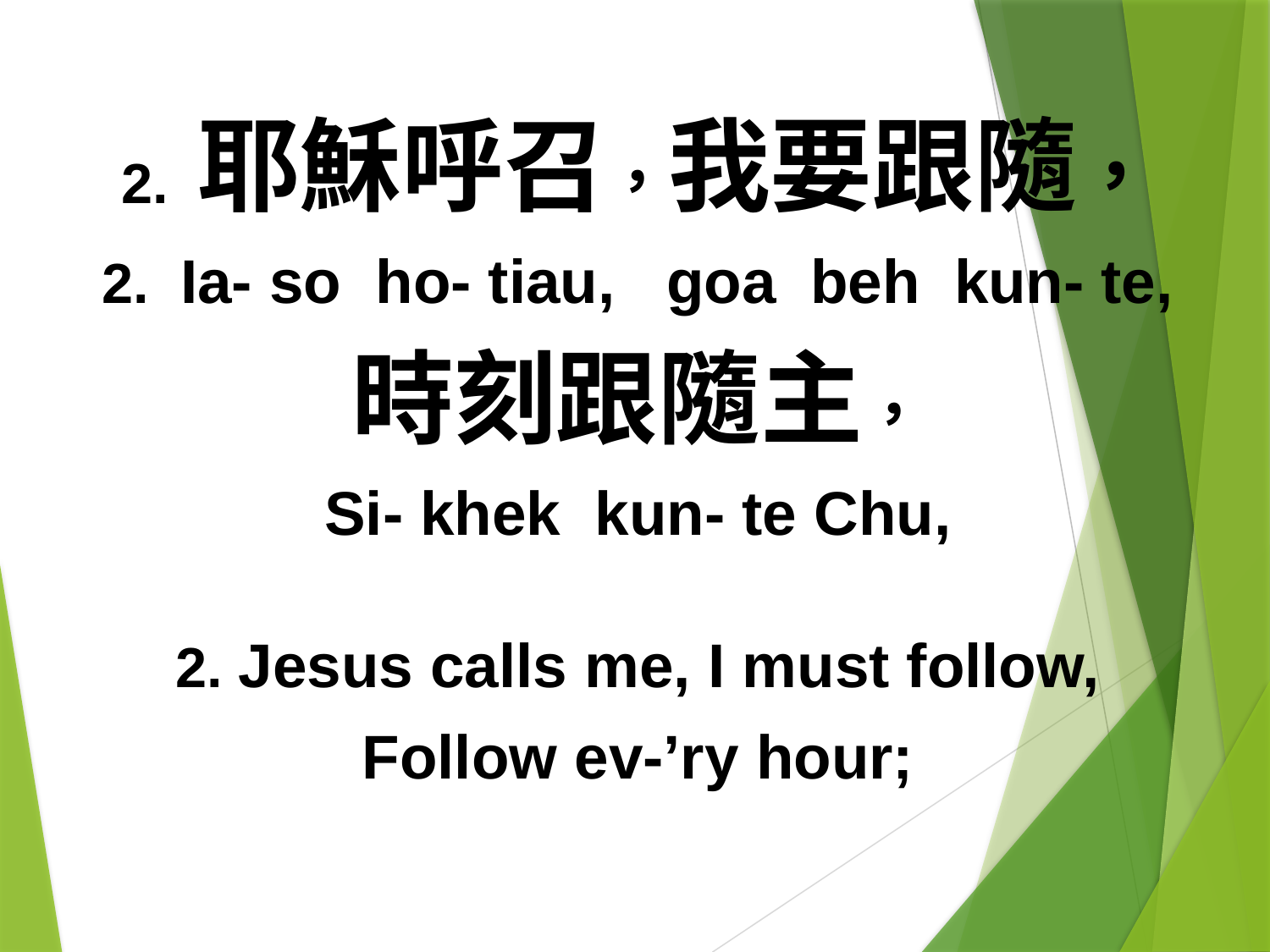

2. 耶穌呼召，我要跟隨，
2.  Ia- so  ho- tiau,   goa  beh  kun- te,
時刻跟隨主，
Si- khek  kun- te Chu,

2. Jesus calls me, I must follow,
Follow ev-’ry hour;